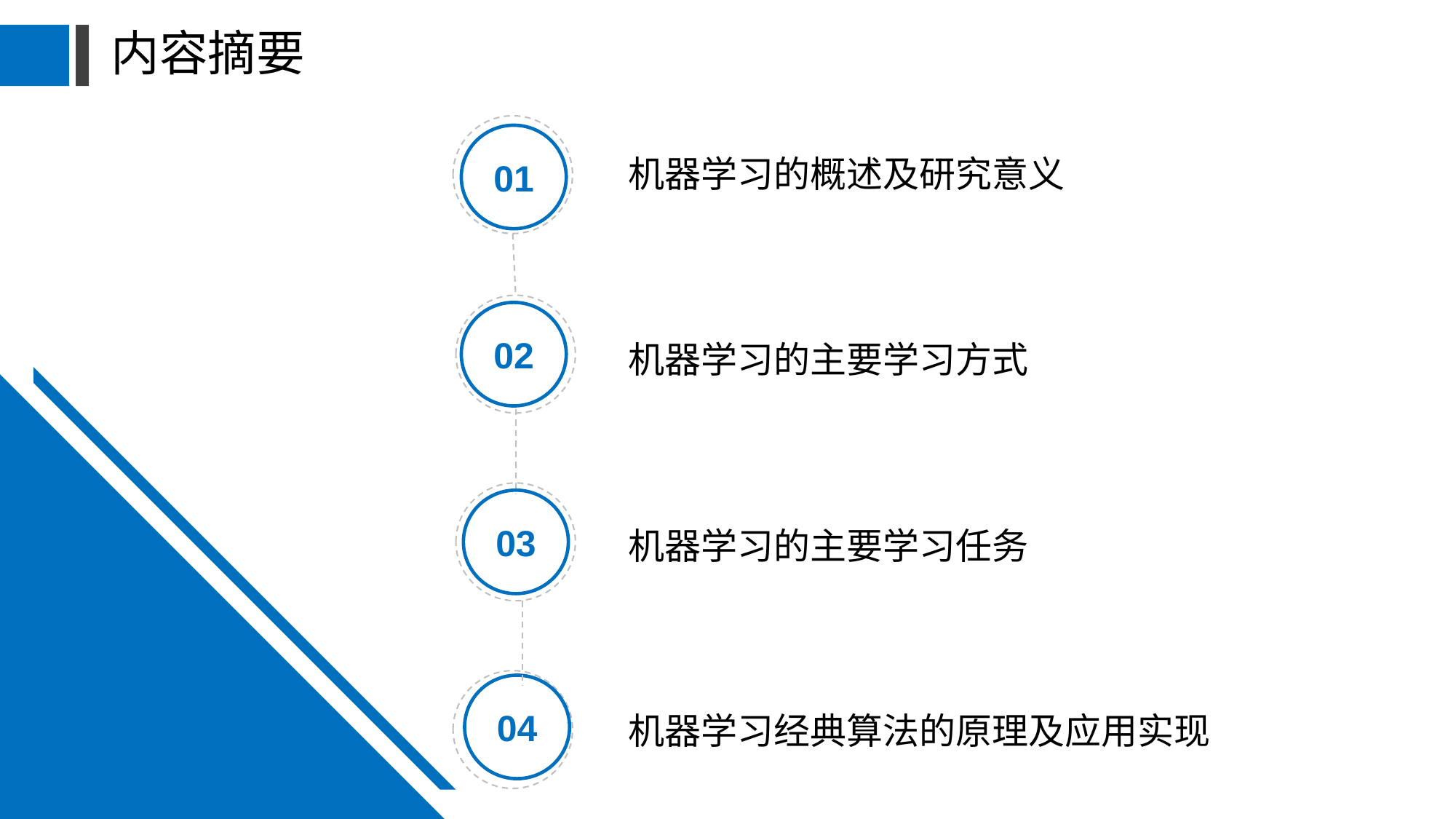

# 内容摘要

01
机器学习的概述及研究意义

02
机器学习的主要学习方式

03
机器学习的主要学习任务

04
机器学习经典算法的原理及应用实现